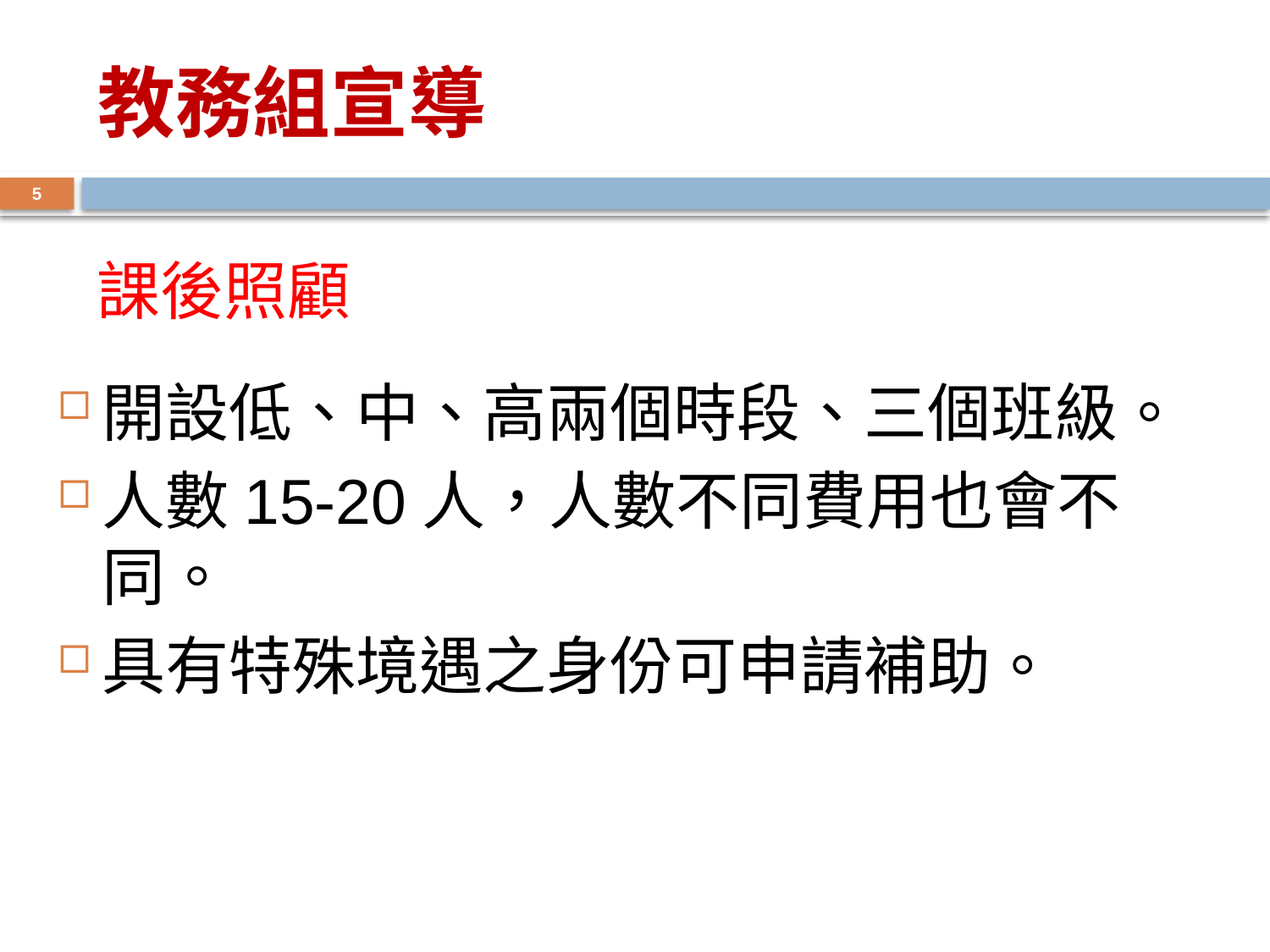

# 教務組宣導
5
課後照顧
開設低、中、高兩個時段、三個班級。
人數15-20人，人數不同費用也會不同。
具有特殊境遇之身份可申請補助。